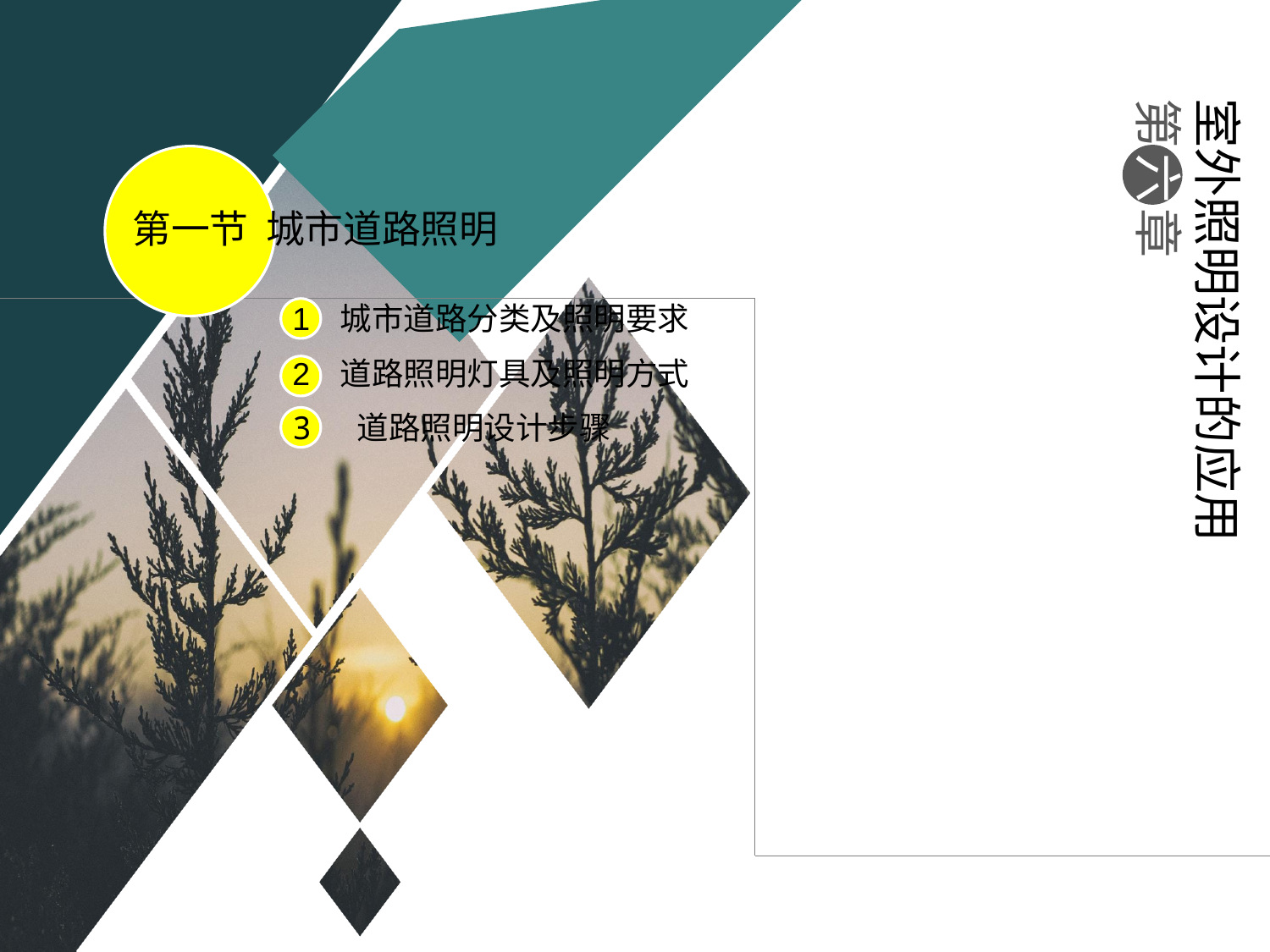

室外照明设计的应用
第 六 章

第一节  城市道路照明

城市道路分类及照明要求

道路照明灯具及照明方式

3  道路照明设计步骤

#